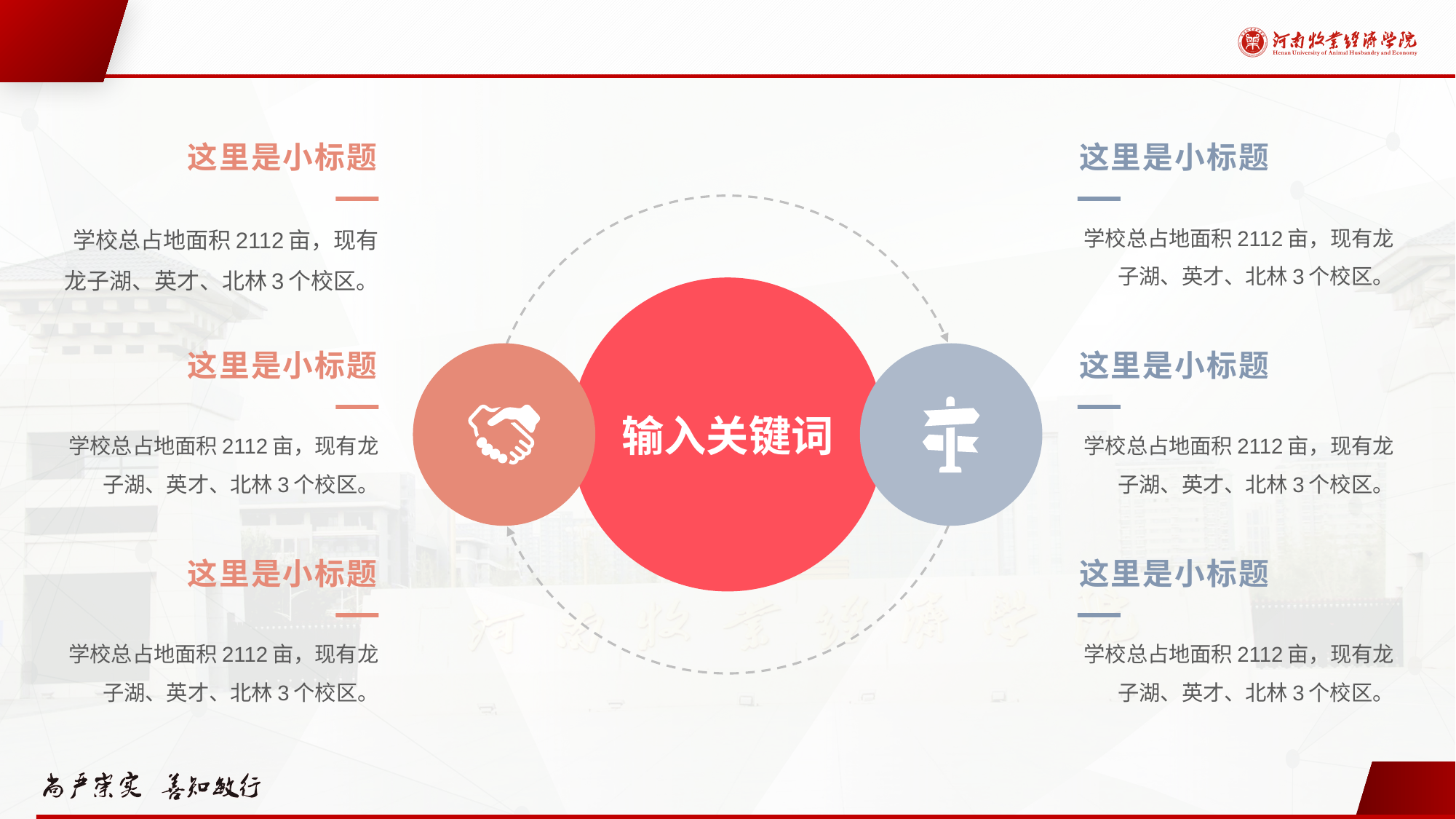

#
这里是小标题

学校总占地面积2112亩，现有龙子湖、英才、北林3个校区。
这里是小标题

学校总占地面积2112亩，现有龙子湖、英才、北林3个校区。

输入关键词
这里是小标题

学校总占地面积2112亩，现有龙子湖、英才、北林3个校区。
这里是小标题

学校总占地面积2112亩，现有龙子湖、英才、北林3个校区。

这里是小标题

学校总占地面积2112亩，现有龙子湖、英才、北林3个校区。
这里是小标题

学校总占地面积2112亩，现有龙子湖、英才、北林3个校区。
47